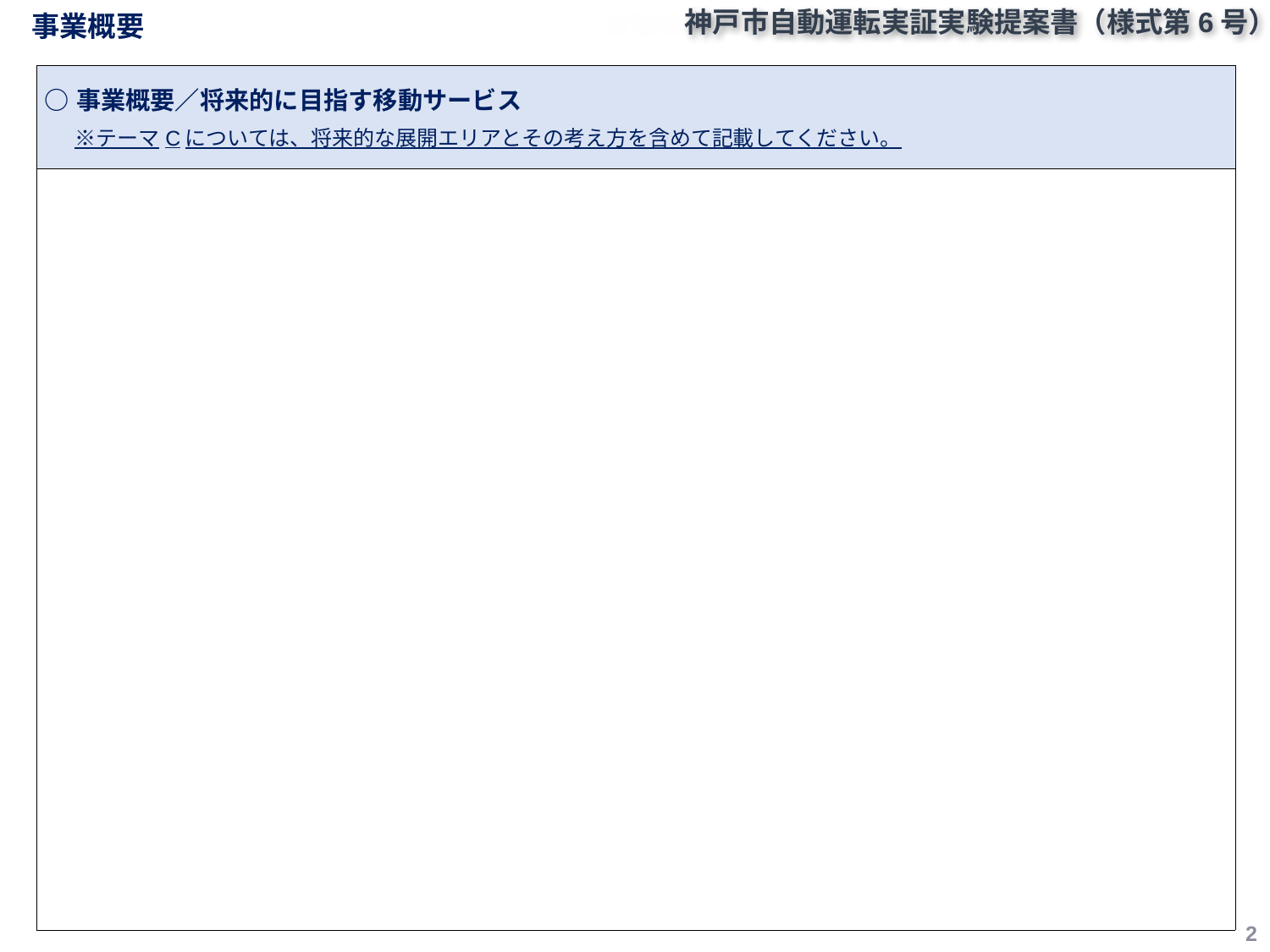

事業概要
| ○事業概要／将来的に目指す移動サービス 　 ※テーマCについては、将来的な展開エリアとその考え方を含めて記載してください。 |
| --- |
|  |
2